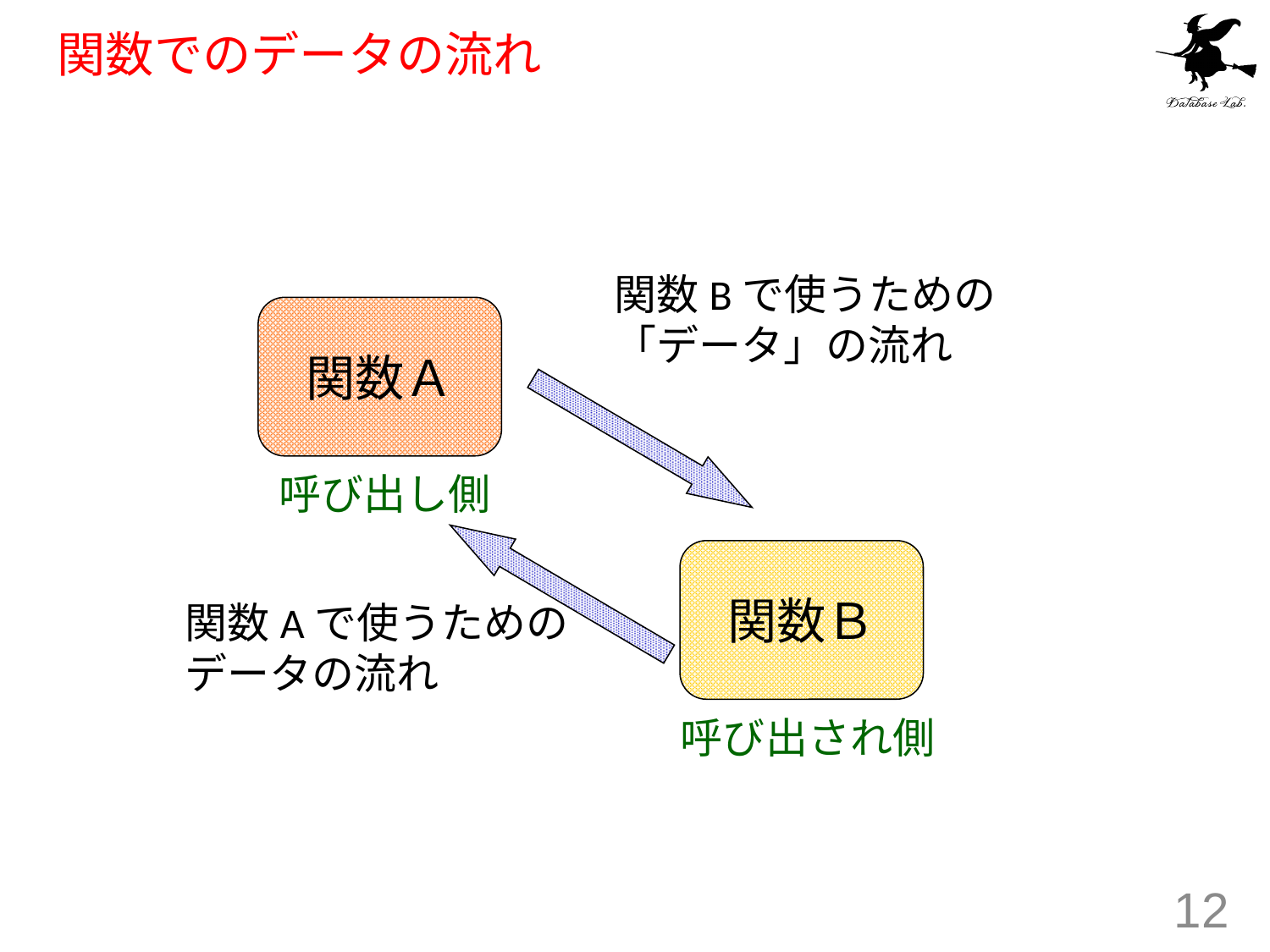

# 関数でのデータの流れ
関数Bで使うための
「データ」の流れ

関数Ａ

呼び出し側
関数Ｂ

関数Aで使うための
データの流れ
呼び出され側
12